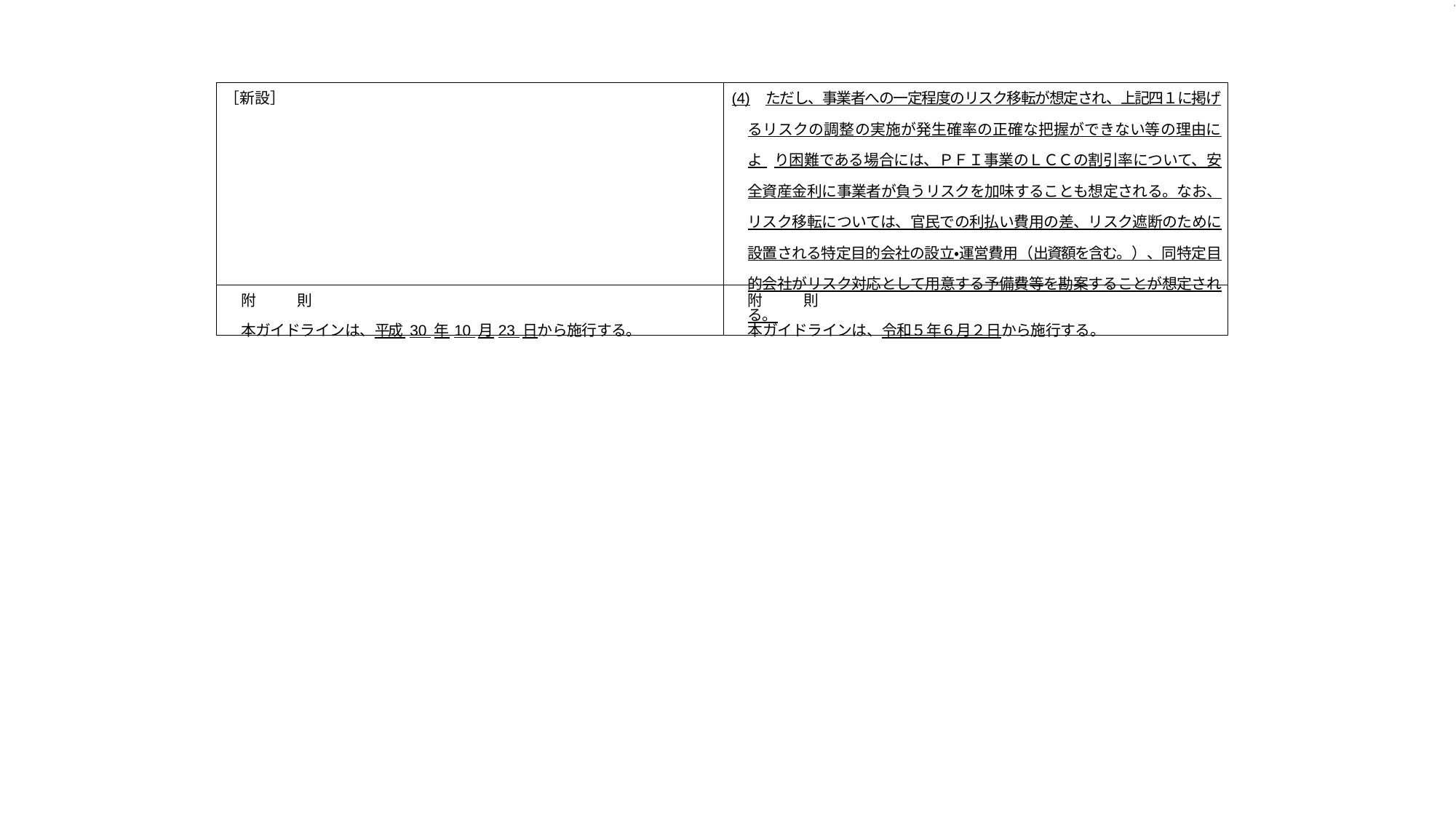

7
| ［新設］ | (4) ただし、事業者への一定程度のリスク移転が想定され、上記四１に掲げ るリスクの調整の実施が発生確率の正確な把握ができない等の理由によ り困難である場合には、ＰＦＩ事業のＬＣＣの割引率について、安全資産金利に事業者が負うリスクを加味することも想定される。なお、リスク移転については、官民での利払い費用の差、リスク遮断のために設置される特定目的会社の設立・運営費用（出資額を含む。）、同特定目的会社がリスク対応として用意する予備費等を勘案することが想定される。 |
| --- | --- |
| 附 則 本ガイドラインは、平成 30 年 10 月 23 日から施行する。 | 附 則 本ガイドラインは、令和５年６月２日から施行する。 |